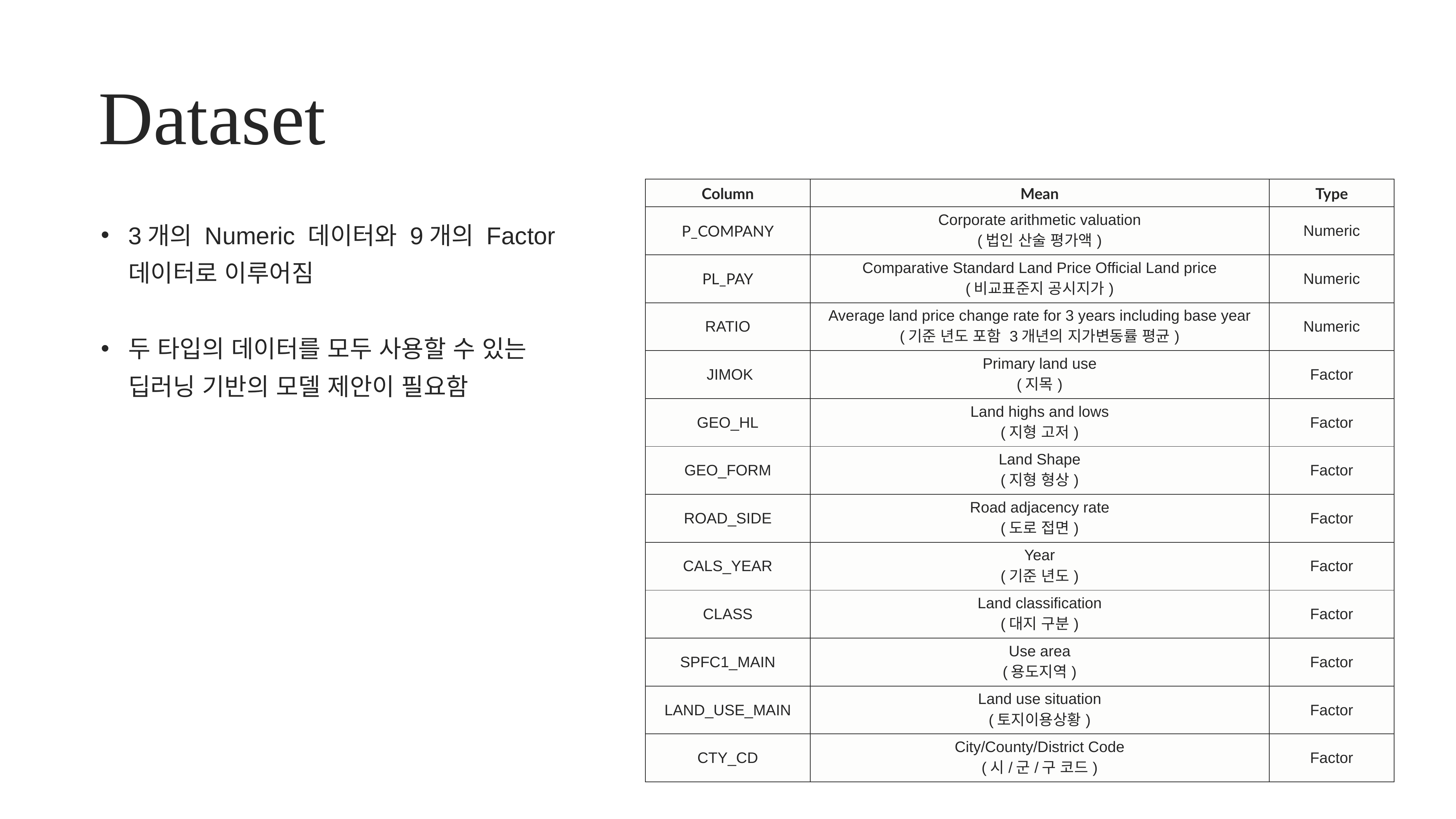

# Dataset
| Column | Mean | Type |
| --- | --- | --- |
| P\_COMPANY | Corporate arithmetic valuation (법인 산술 평가액) | Numeric |
| PL\_PAY | Comparative Standard Land Price Official Land price (비교표준지 공시지가) | Numeric |
| RATIO | Average land price change rate for 3 years including base year (기준 년도 포함 3개년의 지가변동률 평균) | Numeric |
| JIMOK | Primary land use (지목) | Factor |
| GEO\_HL | Land highs and lows (지형 고저) | Factor |
| GEO\_FORM | Land Shape (지형 형상) | Factor |
| ROAD\_SIDE | Road adjacency rate (도로 접면) | Factor |
| CALS\_YEAR | Year (기준 년도) | Factor |
| CLASS | Land classification (대지 구분) | Factor |
| SPFC1\_MAIN | Use area (용도지역) | Factor |
| LAND\_USE\_MAIN | Land use situation (토지이용상황) | Factor |
| CTY\_CD | City/County/District Code (시/군/구 코드) | Factor |
3개의 Numeric 데이터와 9개의 Factor 데이터로 이루어짐

두 타입의 데이터를 모두 사용할 수 있는 딥러닝 기반의 모델 제안이 필요함